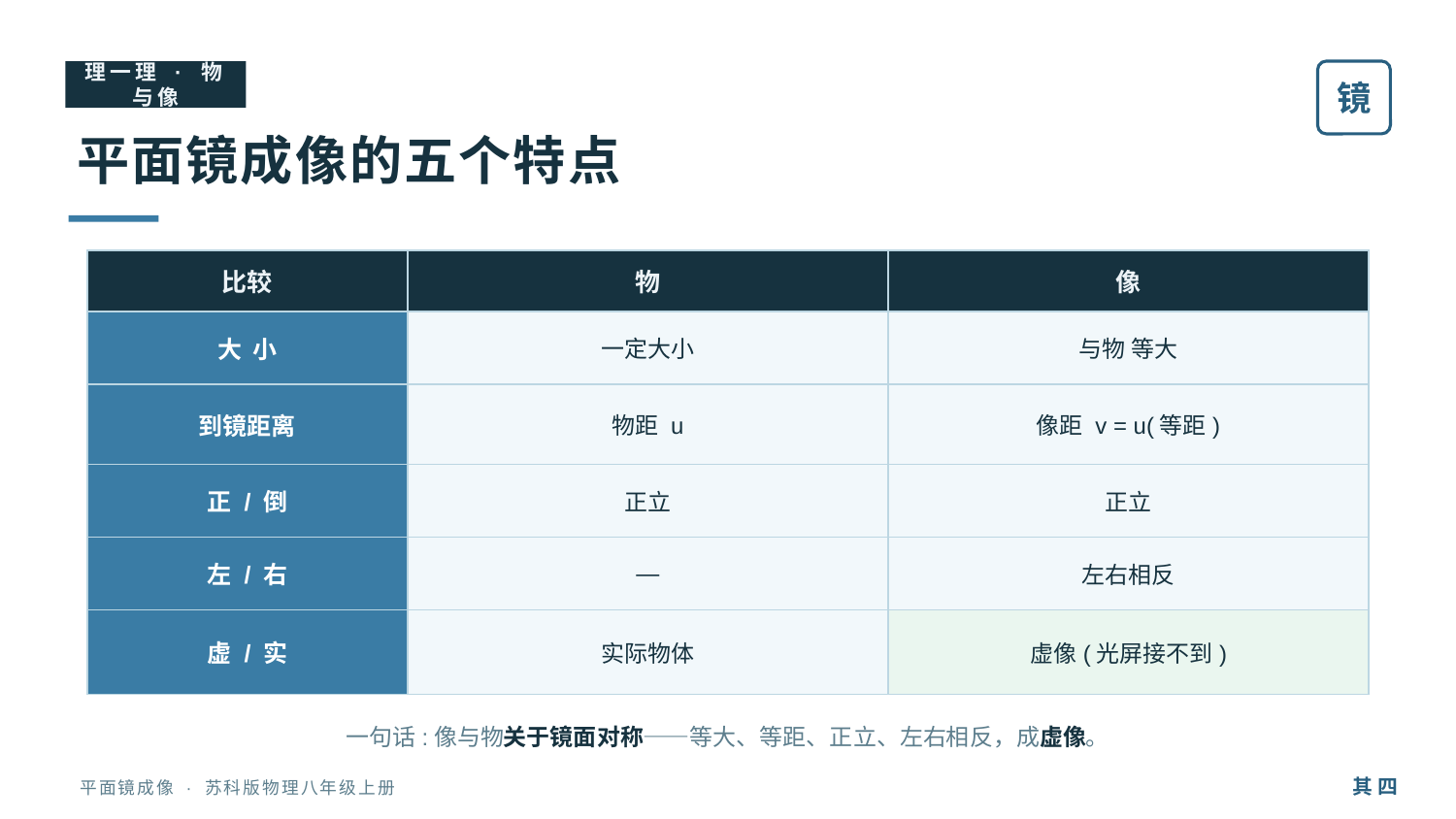

理一理 · 物与像
镜

平面镜成像的五个特点

| 比较 | 物 | 像 |
| --- | --- | --- |
| 大 小 | 一定大小 | 与物 等大 |
| 到镜距离 | 物距 u | 像距 v = u(等距) |
| 正 / 倒 | 正立 | 正立 |
| 左 / 右 | — | 左右相反 |
| 虚 / 实 | 实际物体 | 虚像(光屏接不到) |
一句话:像与物关于镜面对称——等大、等距、正立、左右相反，成虚像。
其 四
平面镜成像 · 苏科版物理八年级上册